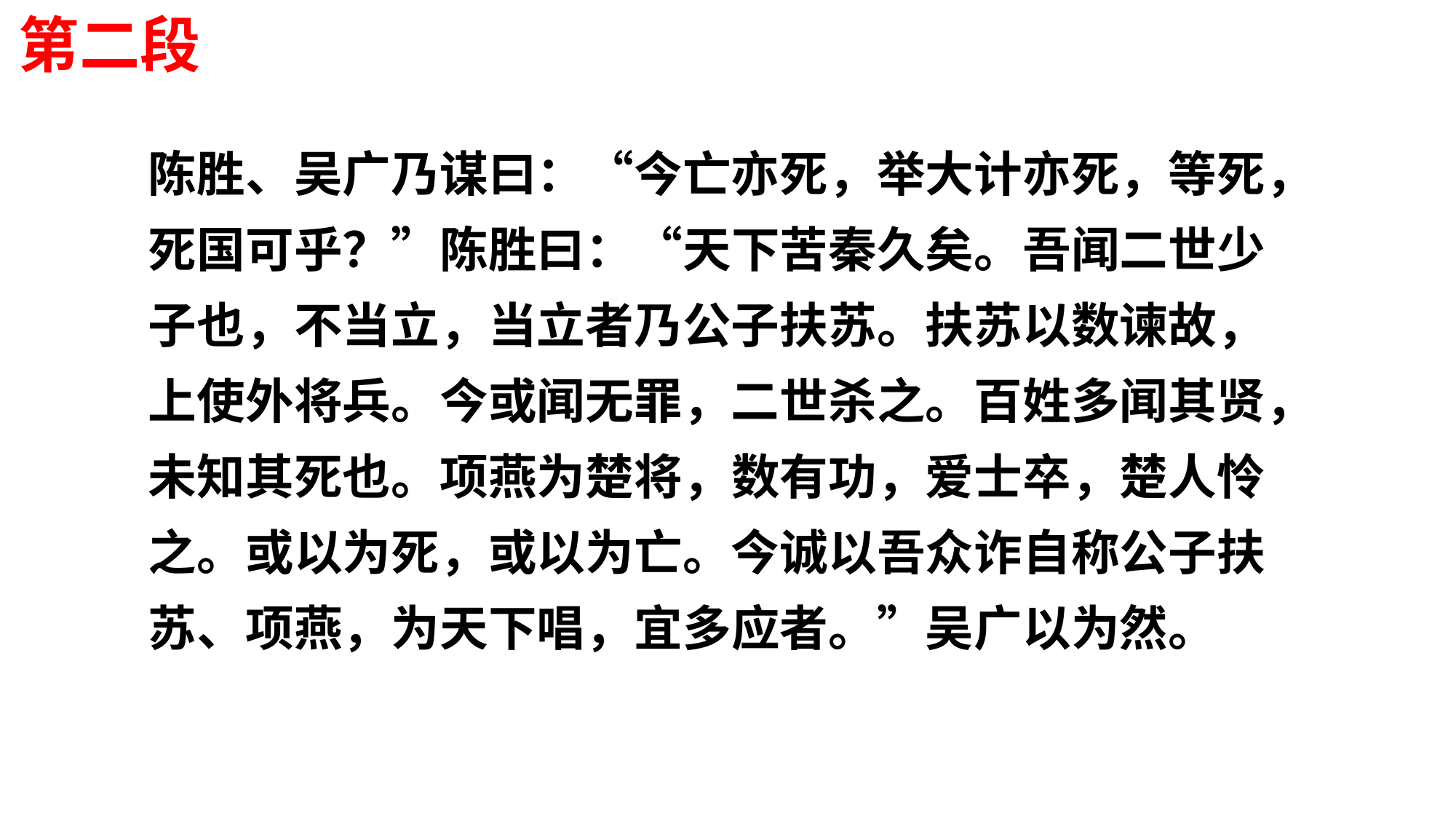

第二段
陈胜、吴广乃谋曰：“今亡亦死，举大计亦死，等死，死国可乎？”陈胜曰：“天下苦秦久矣。吾闻二世少子也，不当立，当立者乃公子扶苏。扶苏以数谏故，上使外将兵。今或闻无罪，二世杀之。百姓多闻其贤，未知其死也。项燕为楚将，数有功，爱士卒，楚人怜之。或以为死，或以为亡。今诚以吾众诈自称公子扶苏、项燕，为天下唱，宜多应者。”吴广以为然。